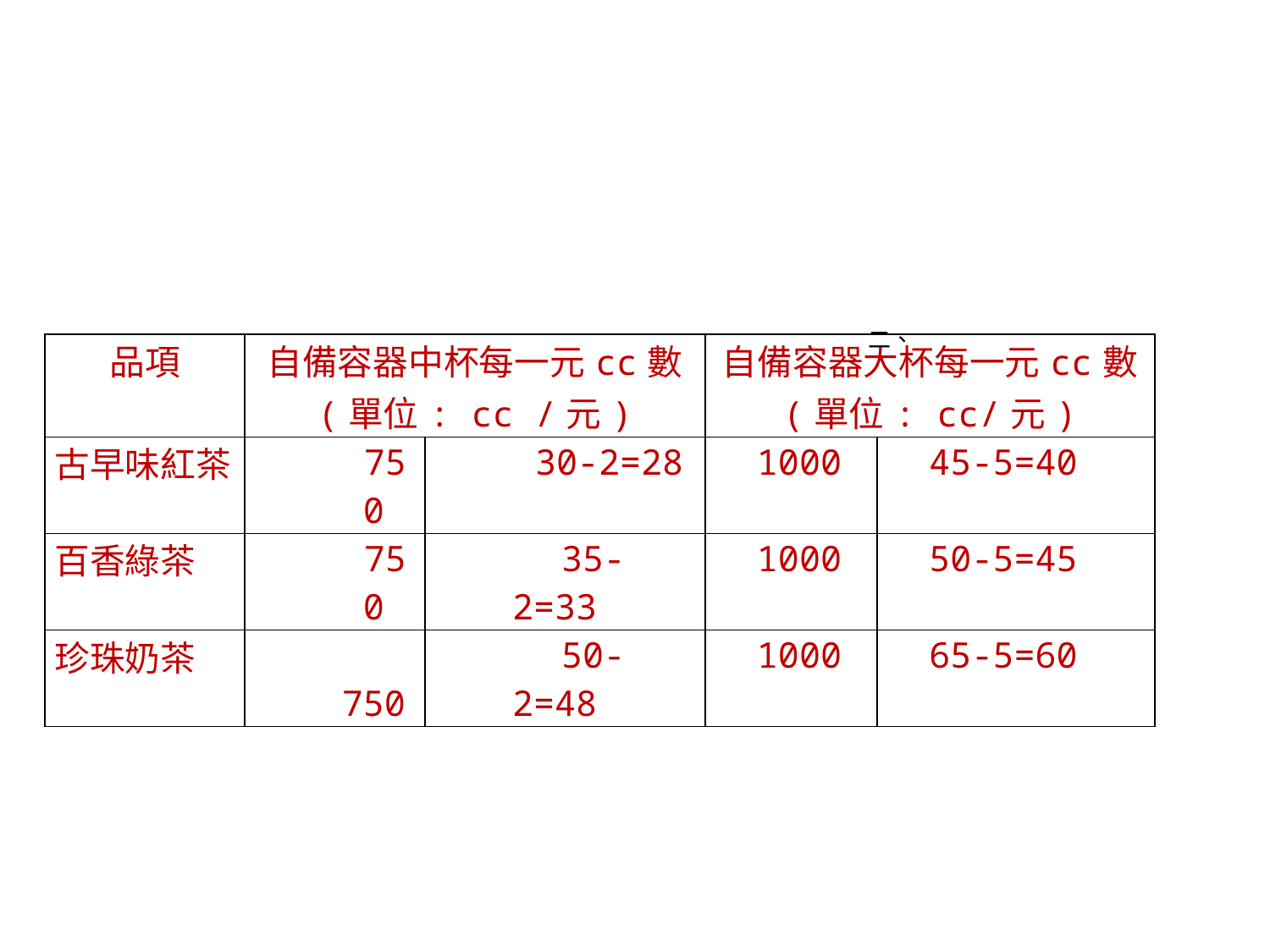

| 品項 | 自備容器中杯每一元cc數 (單位: cc /元) |  | 自備容器大杯每一元cc數 (單位: cc/元) |  |
| --- | --- | --- | --- | --- |
| 古早味紅茶 | 750 | 30-2=28 | 1000 | 45-5=40 |
| 百香綠茶 | 750 | 35-2=33 | 1000 | 50-5=45 |
| 珍珠奶茶 | 750 | 50-2=48 | 1000 | 65-5=60 |
二、